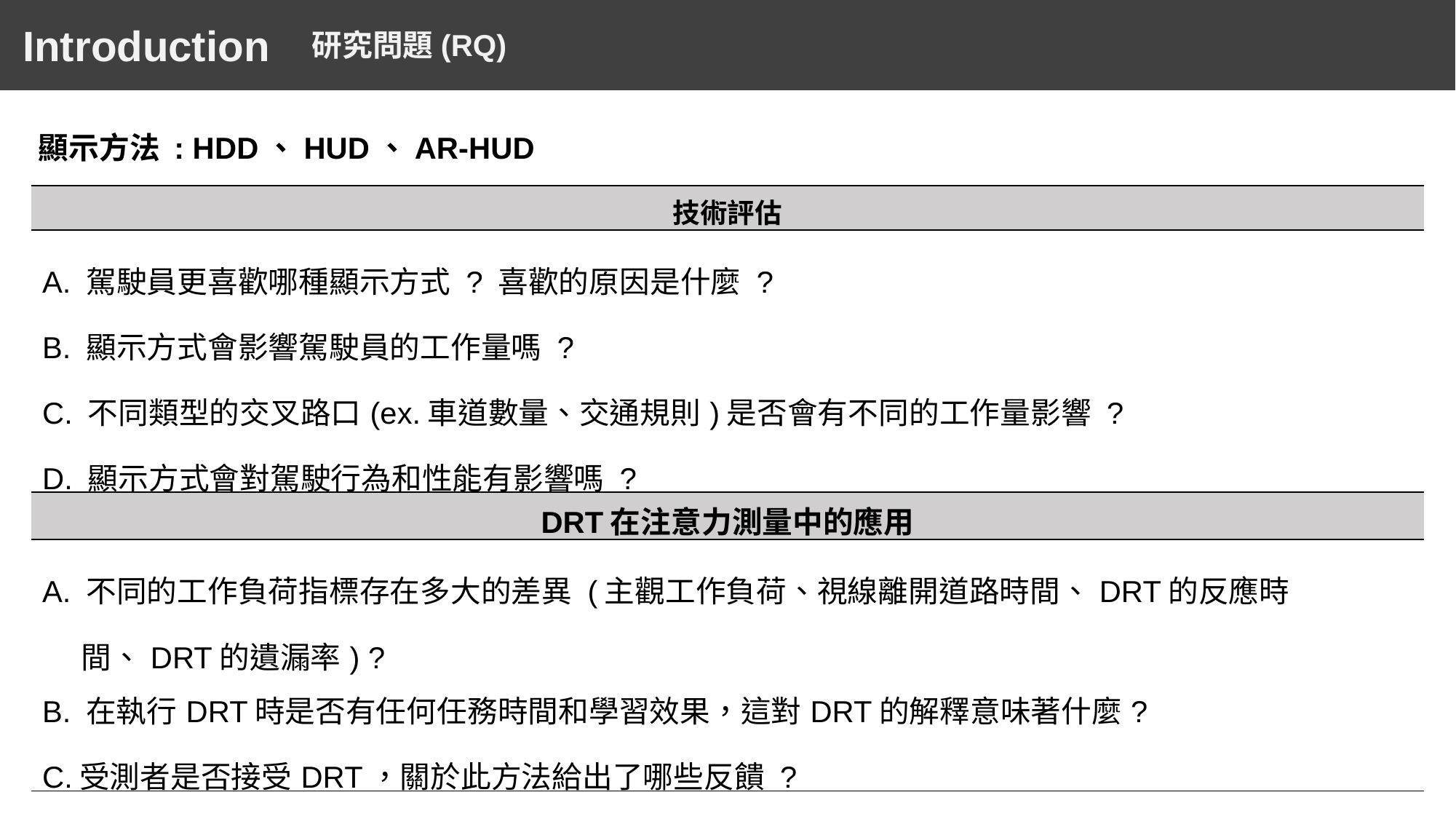

Introduction
研究問題(RQ)
顯示方法 : HDD、HUD、AR-HUD
| 技術評估 |
| --- |
| A. 駕駛員更喜歡哪種顯示方式 ? 喜歡的原因是什麼 ? |
| B. 顯示方式會影響駕駛員的工作量嗎 ? |
| C. 不同類型的交叉路口(ex.車道數量、交通規則)是否會有不同的工作量影響 ? |
| D. 顯示方式會對駕駛行為和性能有影響嗎 ? |
| DRT在注意力測量中的應用 |
| A. 不同的工作負荷指標存在多大的差異 (主觀工作負荷、視線離開道路時間、DRT的反應時間、DRT的遺漏率) ? |
| B. 在執行DRT時是否有任何任務時間和學習效果，這對DRT的解釋意味著什麼? |
| C.受測者是否接受DRT，關於此方法給出了哪些反饋 ? |